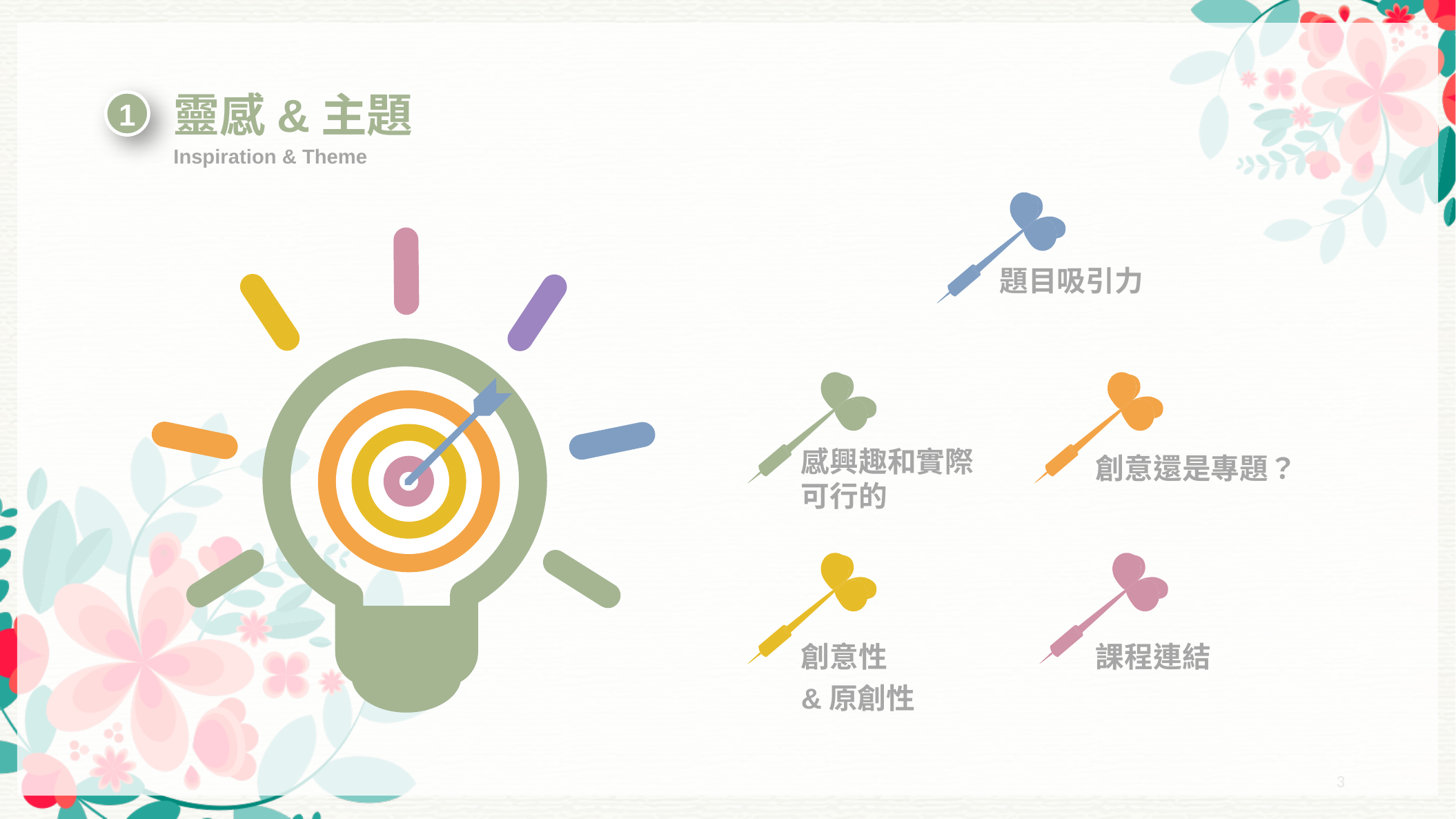

靈感&主題
1
Inspiration & Theme

題目吸引力

感興趣和實際可行的
創意還是專題？

創意性
&原創性
課程連結
3